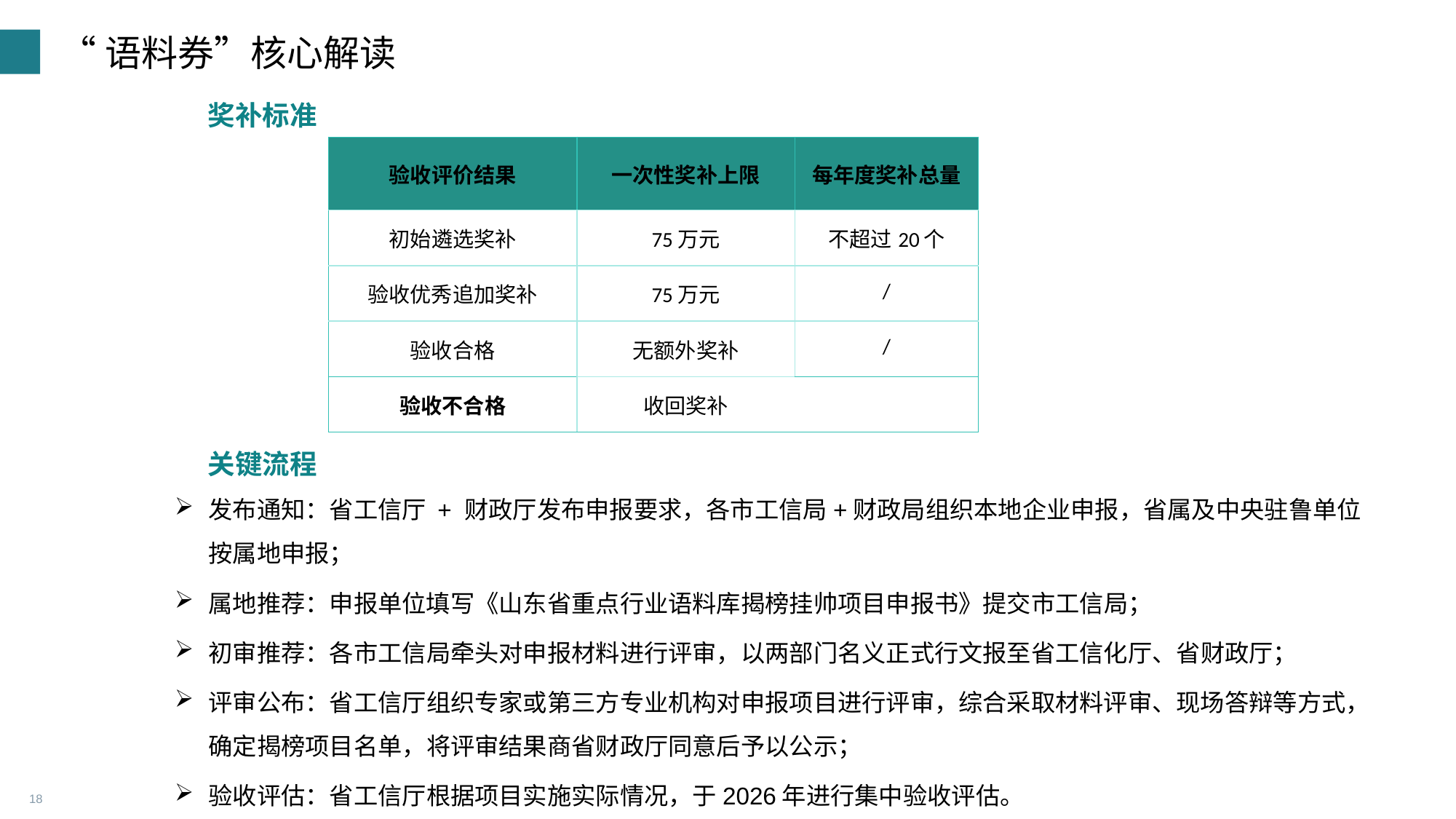

# “语料券”核心解读
奖补标准
| 验收评价结果 | 一次性奖补上限 | 每年度奖补总量 |
| --- | --- | --- |
| 初始遴选奖补 | 75万元 | 不超过20个 |
| 验收优秀追加奖补 | 75万元 | / |
| 验收合格 | 无额外奖补 | / |
| 验收不合格 | 收回奖补 |  |
关键流程
发布通知：省工信厅 + 财政厅发布申报要求，各市工信局+财政局组织本地企业申报，省属及中央驻鲁单位按属地申报；
属地推荐：申报单位填写《山东省重点行业语料库揭榜挂帅项目申报书》提交市工信局；
初审推荐：各市工信局牵头对申报材料进行评审，以两部门名义正式行文报至省工信化厅、省财政厅；
评审公布：省工信厅组织专家或第三方专业机构对申报项目进行评审，综合采取材料评审、现场答辩等方式，确定揭榜项目名单，将评审结果商省财政厅同意后予以公示；
验收评估：省工信厅根据项目实施实际情况，于2026年进行集中验收评估。